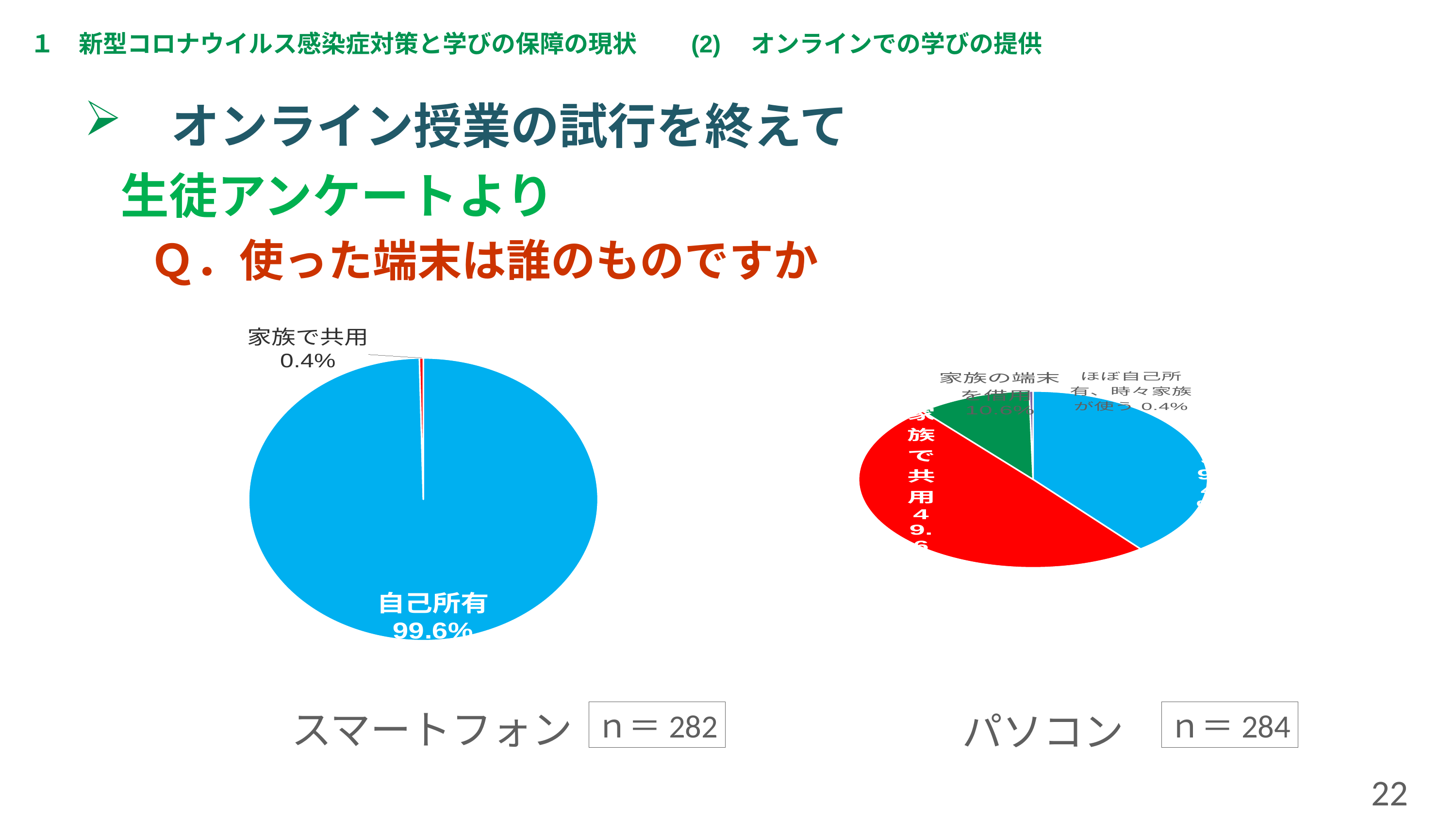

１　新型コロナウイルス感染症対策と学びの保障の現状　　(2)　オンラインでの学びの提供
　オンライン授業の試行を終えて
生徒アンケートより
Ｑ．使った端末は誰のものですか

### Chart

| Category |  |
|---|---|
| 自己所有 | 0.9964539007092199 |
| 家族で共用 | 0.0035460992907801418 |
| 家族の端末を借用 | None |
| ほぼ自己所有、時々家族が使う | None |
スマートフォン
ｎ＝282

### Chart

| Category |  |
|---|---|
| 自己所有 | 0.39436619718309857 |
| 家族で共用 | 0.4964788732394366 |
| 家族の端末を借用 | 0.1056338028169014 |
| ほぼ自己所有、時々家族が使う | 0.0035211267605633804 |
ｎ＝284
パソコン
22